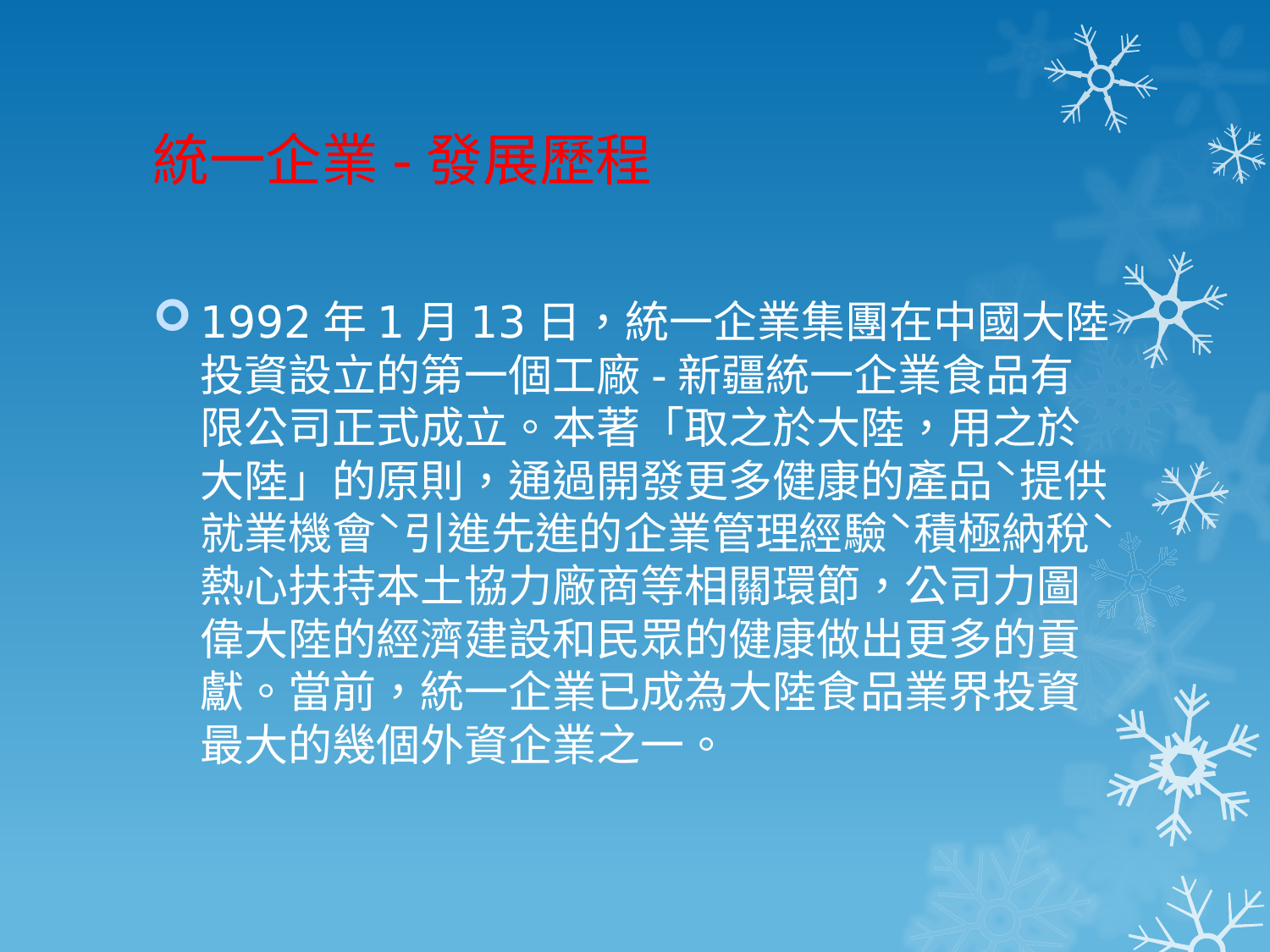

# 統一企業-發展歷程
1992年1月13日，統一企業集團在中國大陸投資設立的第一個工廠-新疆統一企業食品有限公司正式成立。本著「取之於大陸，用之於大陸」的原則，通過開發更多健康的產品ˋ提供就業機會ˋ引進先進的企業管理經驗ˋ積極納稅ˋ熱心扶持本土協力廠商等相關環節，公司力圖偉大陸的經濟建設和民眾的健康做出更多的貢獻。當前，統一企業已成為大陸食品業界投資最大的幾個外資企業之一。